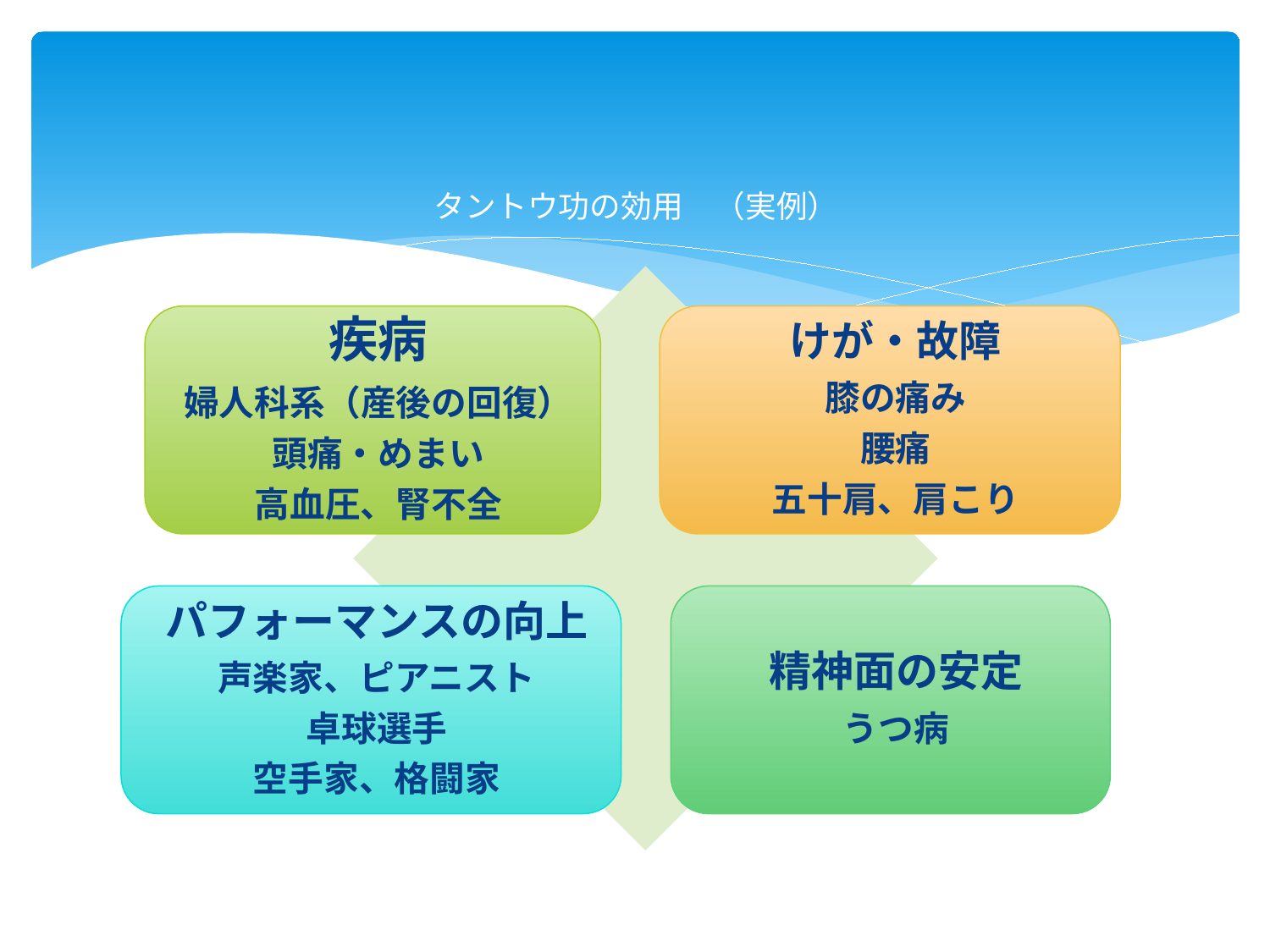

# タントウ功の効用　（実例）
疾病
婦人科系（産後の回復）
頭痛・めまい
高血圧、腎不全
けが・故障
膝の痛み
腰痛
五十肩、肩こり
パフォーマンスの向上
声楽家、ピアニスト
卓球選手
空手家、格闘家
精神面の安定
うつ病